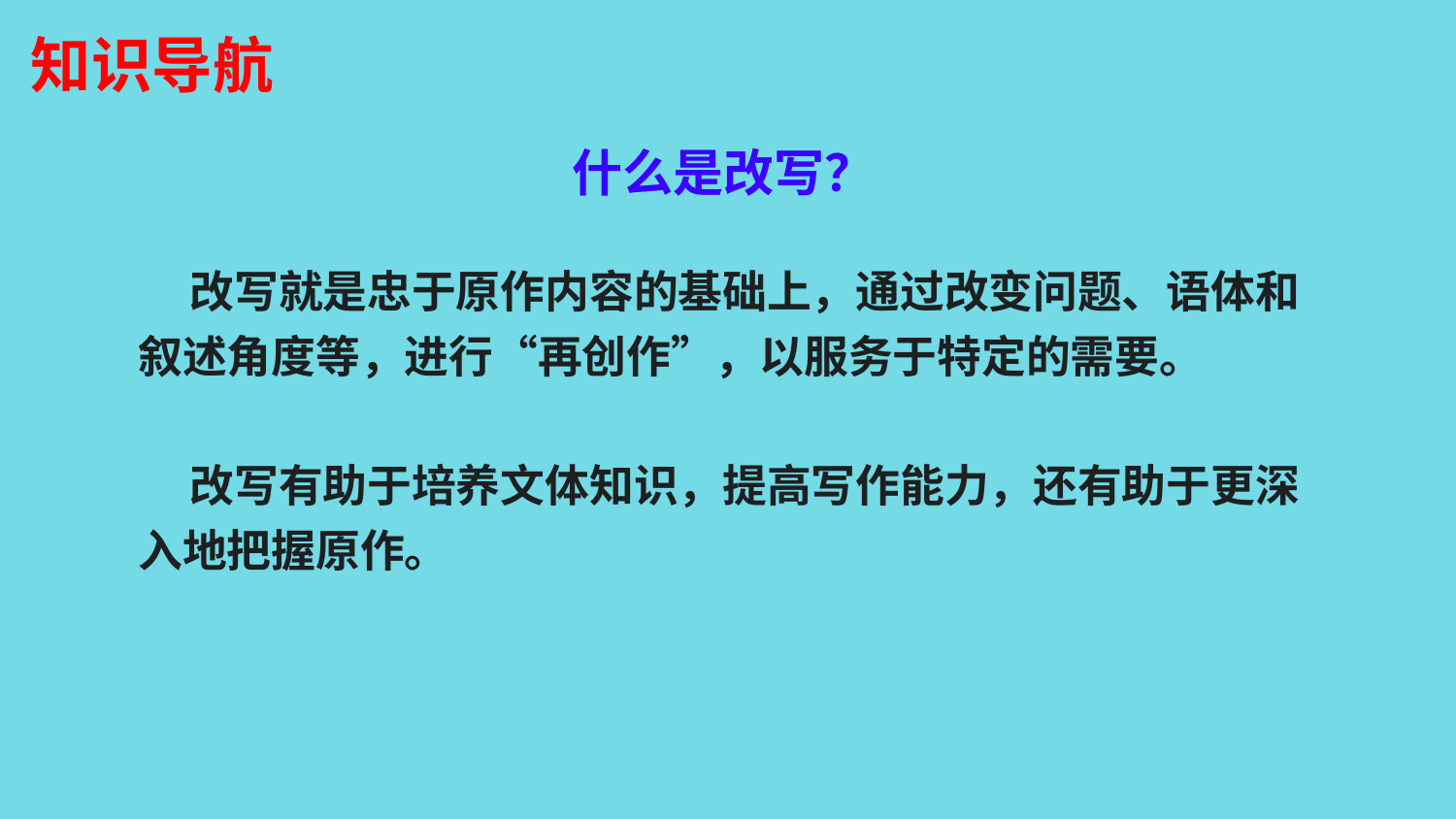

知识导航
什么是改写？
    改写就是忠于原作内容的基础上，通过改变问题、语体和叙述角度等，进行“再创作”，以服务于特定的需要。

    改写有助于培养文体知识，提高写作能力，还有助于更深入地把握原作。